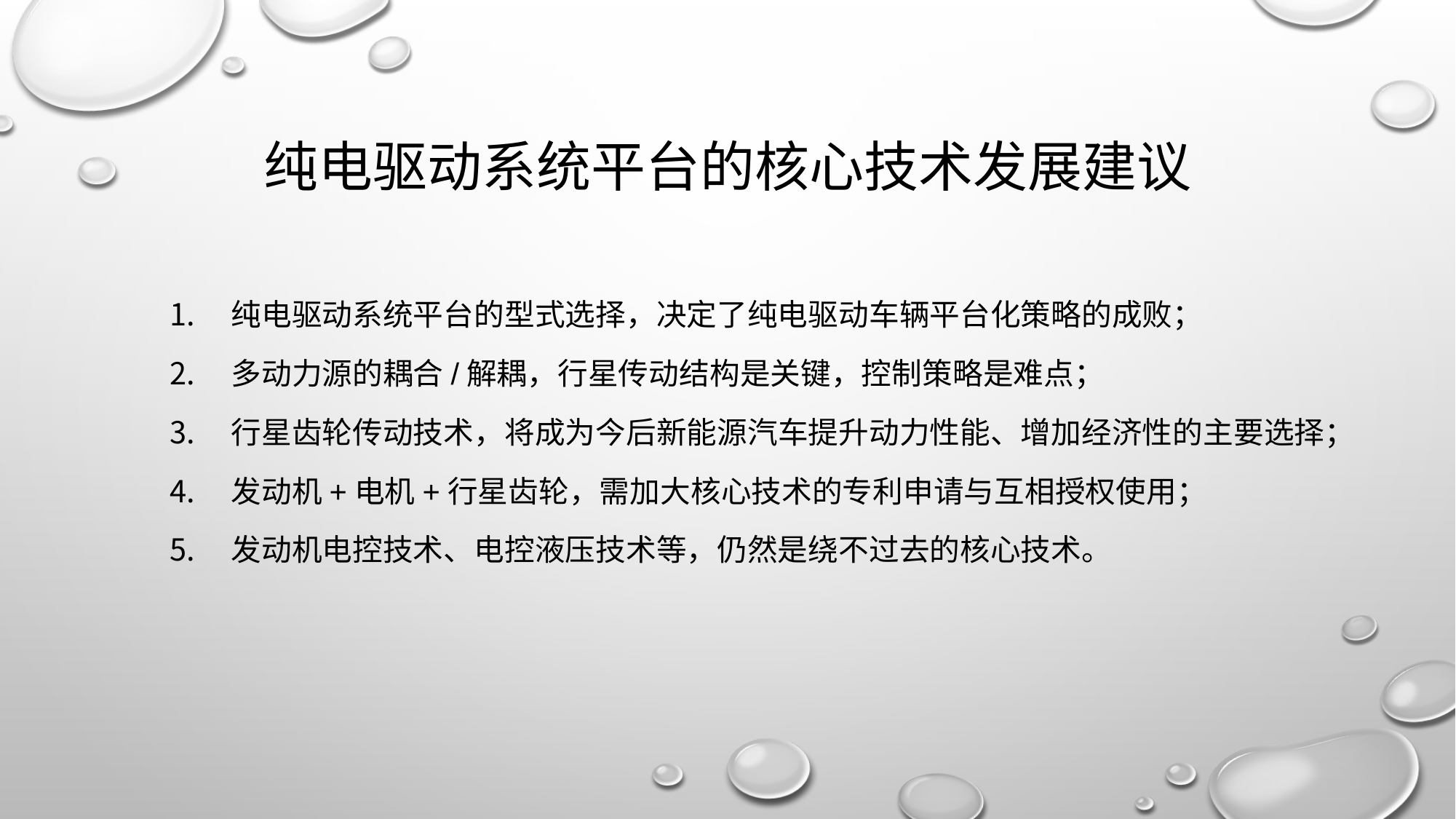

# 纯电驱动系统平台的核心技术发展建议
纯电驱动系统平台的型式选择，决定了纯电驱动车辆平台化策略的成败；
多动力源的耦合/解耦，行星传动结构是关键，控制策略是难点；
行星齿轮传动技术，将成为今后新能源汽车提升动力性能、增加经济性的主要选择；
发动机+电机+行星齿轮，需加大核心技术的专利申请与互相授权使用；
发动机电控技术、电控液压技术等，仍然是绕不过去的核心技术。